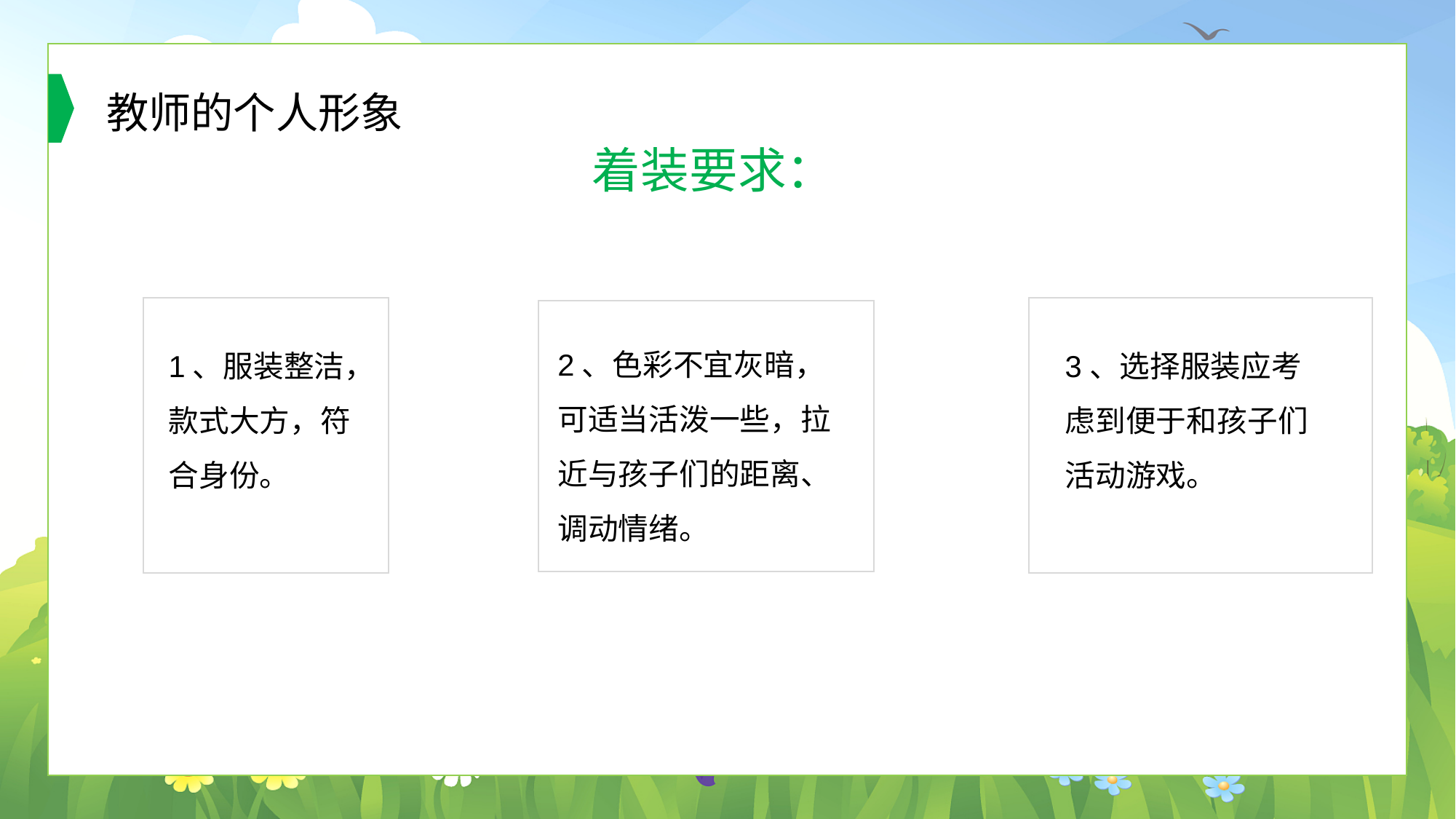

教师的个人形象
着装要求：

2、色彩不宜灰暗，可适当活泼一些，拉近与孩子们的距离、调动情绪。
1、服装整洁，款式大方，符合身份。
3、选择服装应考虑到便于和孩子们活动游戏。